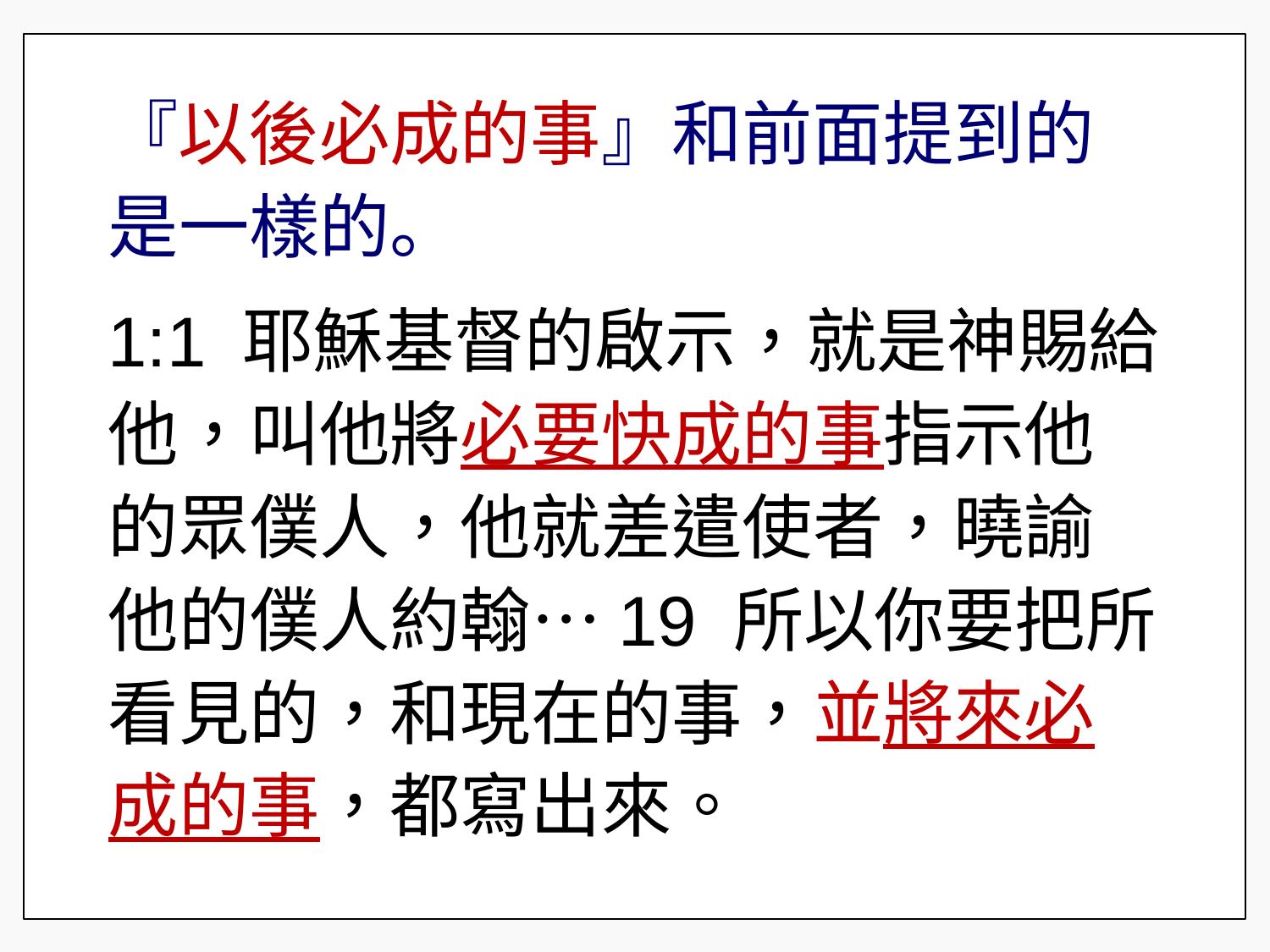

『以後必成的事』和前面提到的是一樣的。
1:1 耶穌基督的啟示，就是神賜給他，叫他將必要快成的事指示他的眾僕人，他就差遣使者，曉諭他的僕人約翰…19 所以你要把所看見的，和現在的事，並將來必成的事，都寫出來。